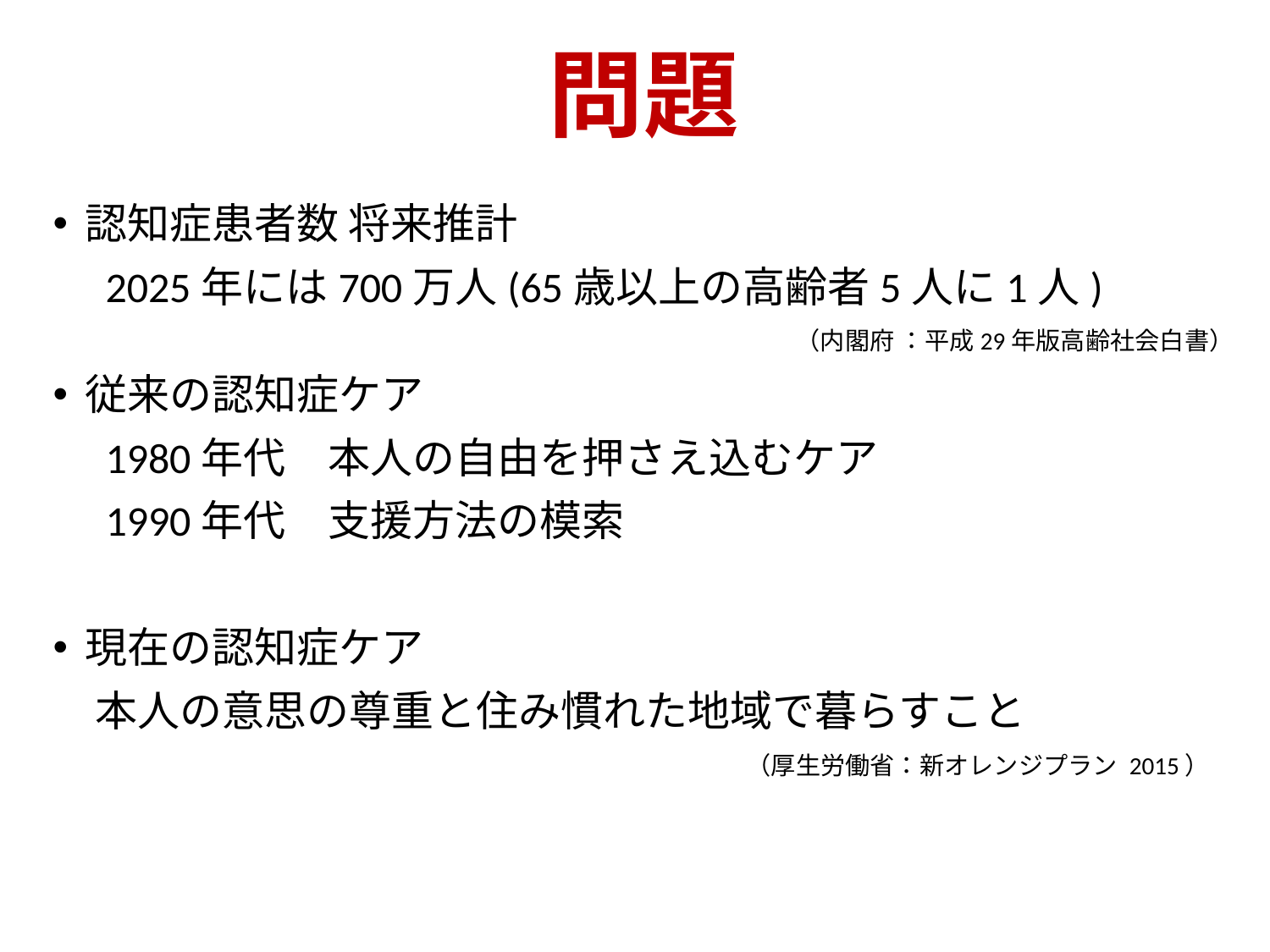

# 問題
認知症患者数 将来推計
　2025年には700万人(65歳以上の高齢者5人に1人)
（内閣府 ：平成29年版高齢社会白書）
従来の認知症ケア
　1980年代　本人の自由を押さえ込むケア
　1990年代　支援方法の模索

現在の認知症ケア
　本人の意思の尊重と住み慣れた地域で暮らすこと
　　　　　　　　　　　　　　　　　　　　　　　　　　　　（厚生労働省：新オレンジプラン 2015）